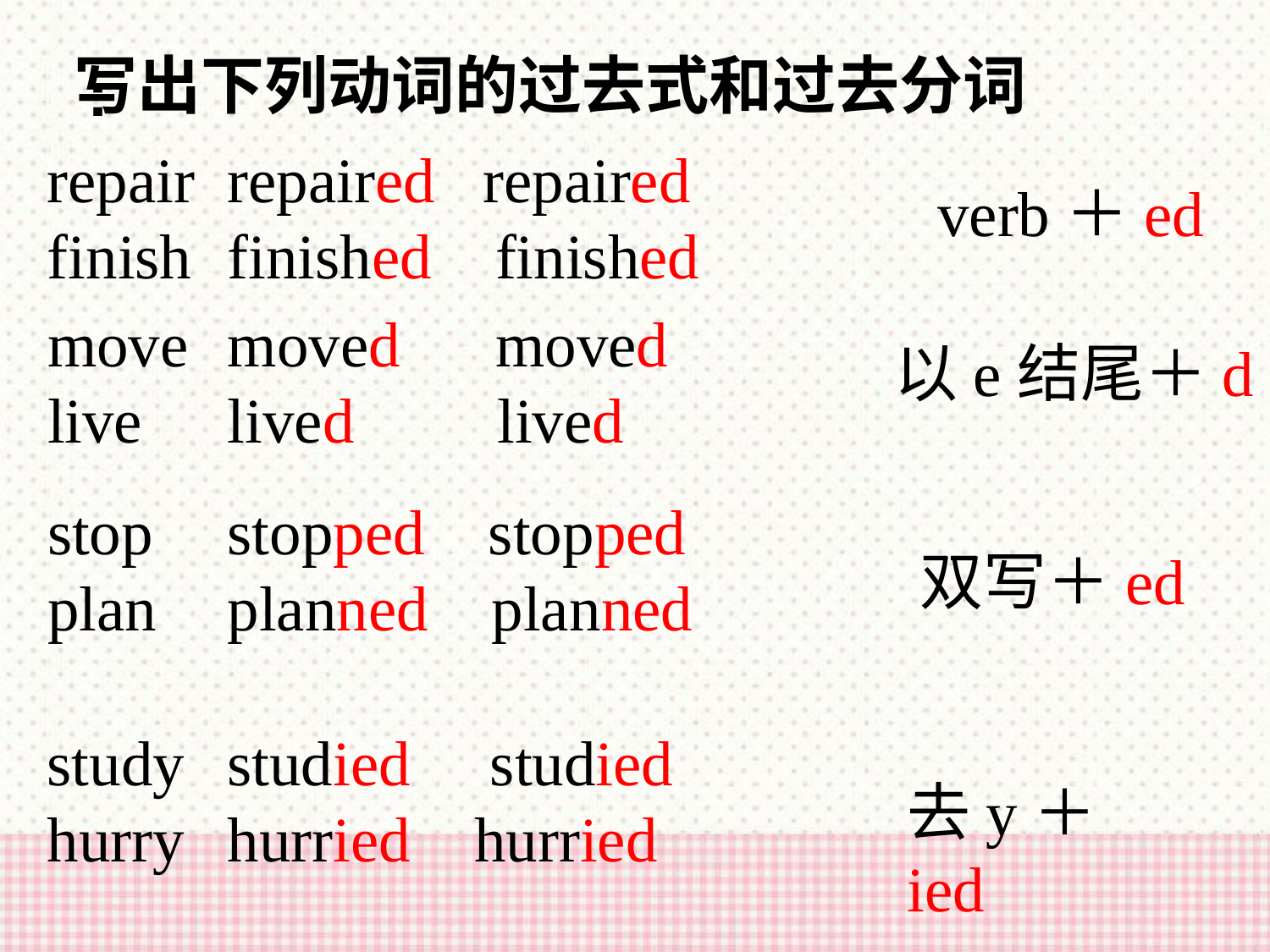

写出下列动词的过去式和过去分词
:

repair
finish

repaired   repaired
finished    finished

verb＋ed

move
live

moved      moved
lived         lived

以e结尾＋d

stop
plan
stopped    stopped
planned    planned

双写＋ed

study
hurry

studied     studied
hurried    hurried
去y＋ied